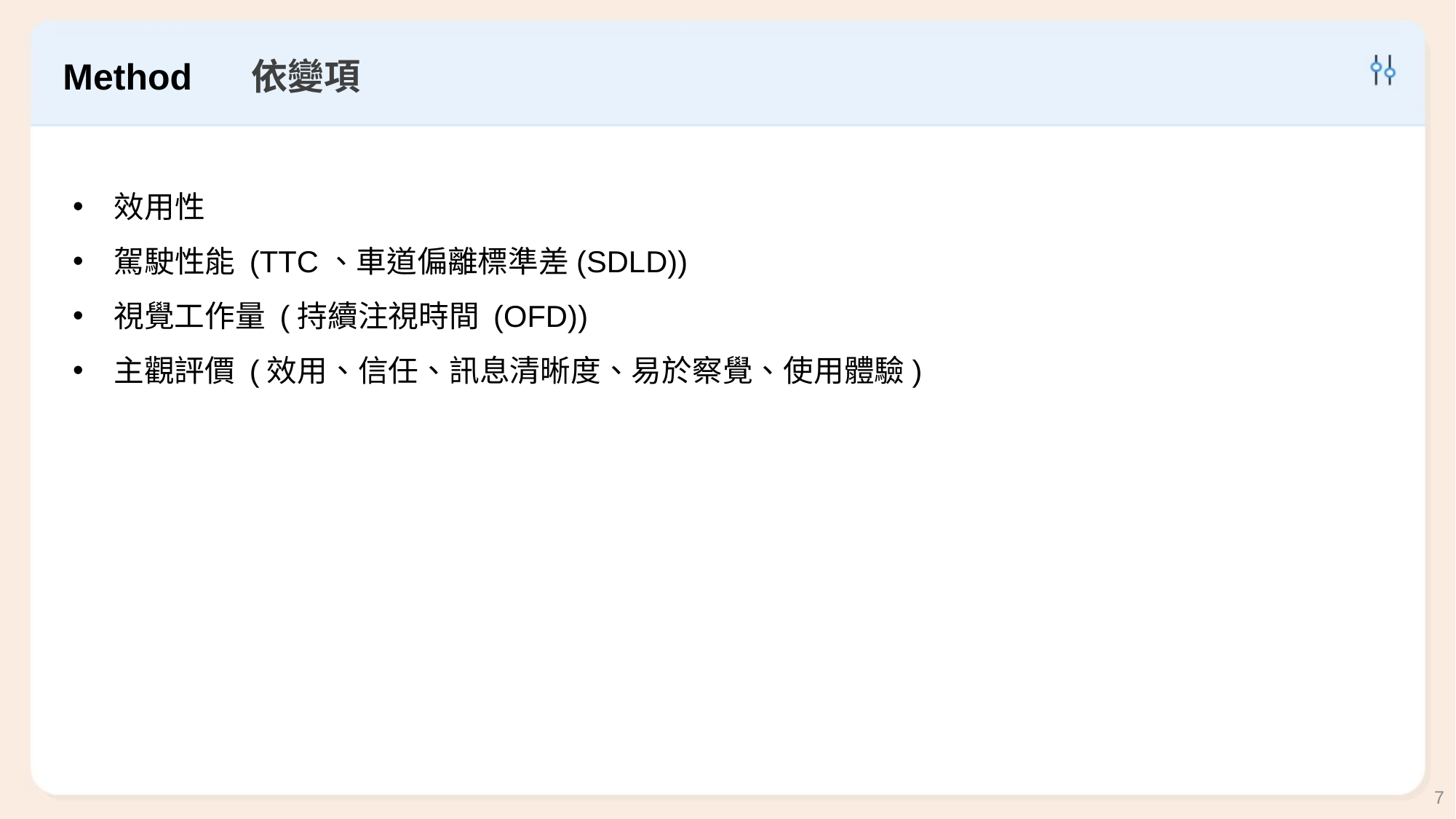

依變項
Method
效用性
駕駛性能 (TTC、車道偏離標準差(SDLD))
視覺工作量 (持續注視時間 (OFD))
主觀評價 (效用、信任、訊息清晰度、易於察覺、使用體驗)
7